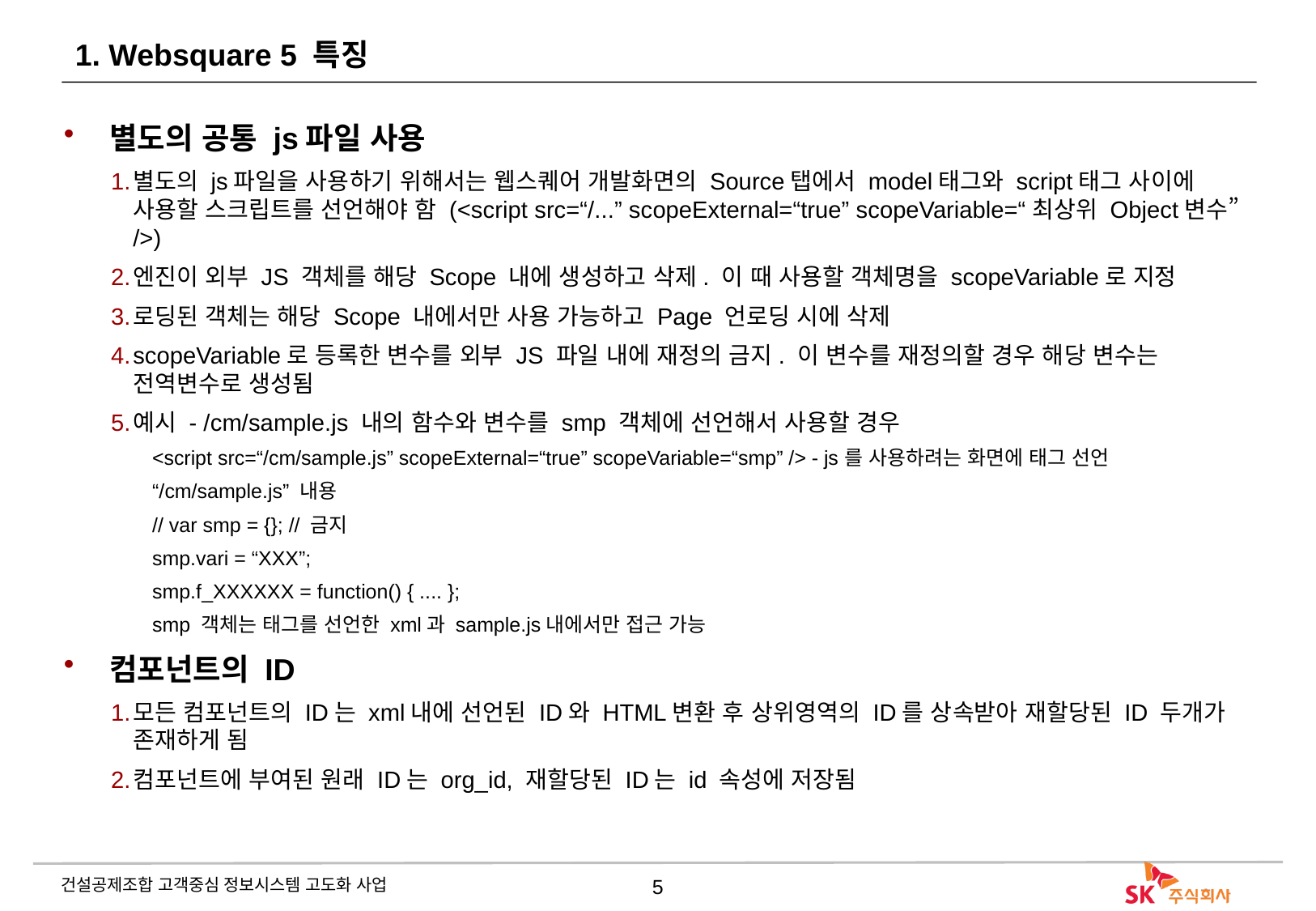

# 1. Websquare 5 특징
별도의 공통 js파일 사용
별도의 js파일을 사용하기 위해서는 웹스퀘어 개발화면의 Source탭에서 model태그와 script태그 사이에 사용할 스크립트를 선언해야 함 (<script src=“/...” scopeExternal=“true” scopeVariable=“최상위 Object변수” />)
엔진이 외부 JS 객체를 해당 Scope 내에 생성하고 삭제. 이 때 사용할 객체명을 scopeVariable로 지정
로딩된 객체는 해당 Scope 내에서만 사용 가능하고 Page 언로딩 시에 삭제
scopeVariable로 등록한 변수를 외부 JS 파일 내에 재정의 금지. 이 변수를 재정의할 경우 해당 변수는 전역변수로 생성됨
예시 - /cm/sample.js 내의 함수와 변수를 smp 객체에 선언해서 사용할 경우
<script src=“/cm/sample.js” scopeExternal=“true” scopeVariable=“smp” /> - js를 사용하려는 화면에 태그 선언
“/cm/sample.js” 내용
// var smp = {}; // 금지
smp.vari = “XXX”;
smp.f_XXXXXX = function() { .... };
smp 객체는 태그를 선언한 xml과 sample.js내에서만 접근 가능
컴포넌트의 ID
모든 컴포넌트의 ID는 xml내에 선언된 ID와 HTML변환 후 상위영역의 ID를 상속받아 재할당된 ID 두개가 존재하게 됨
컴포넌트에 부여된 원래 ID는 org_id, 재할당된 ID는 id 속성에 저장됨